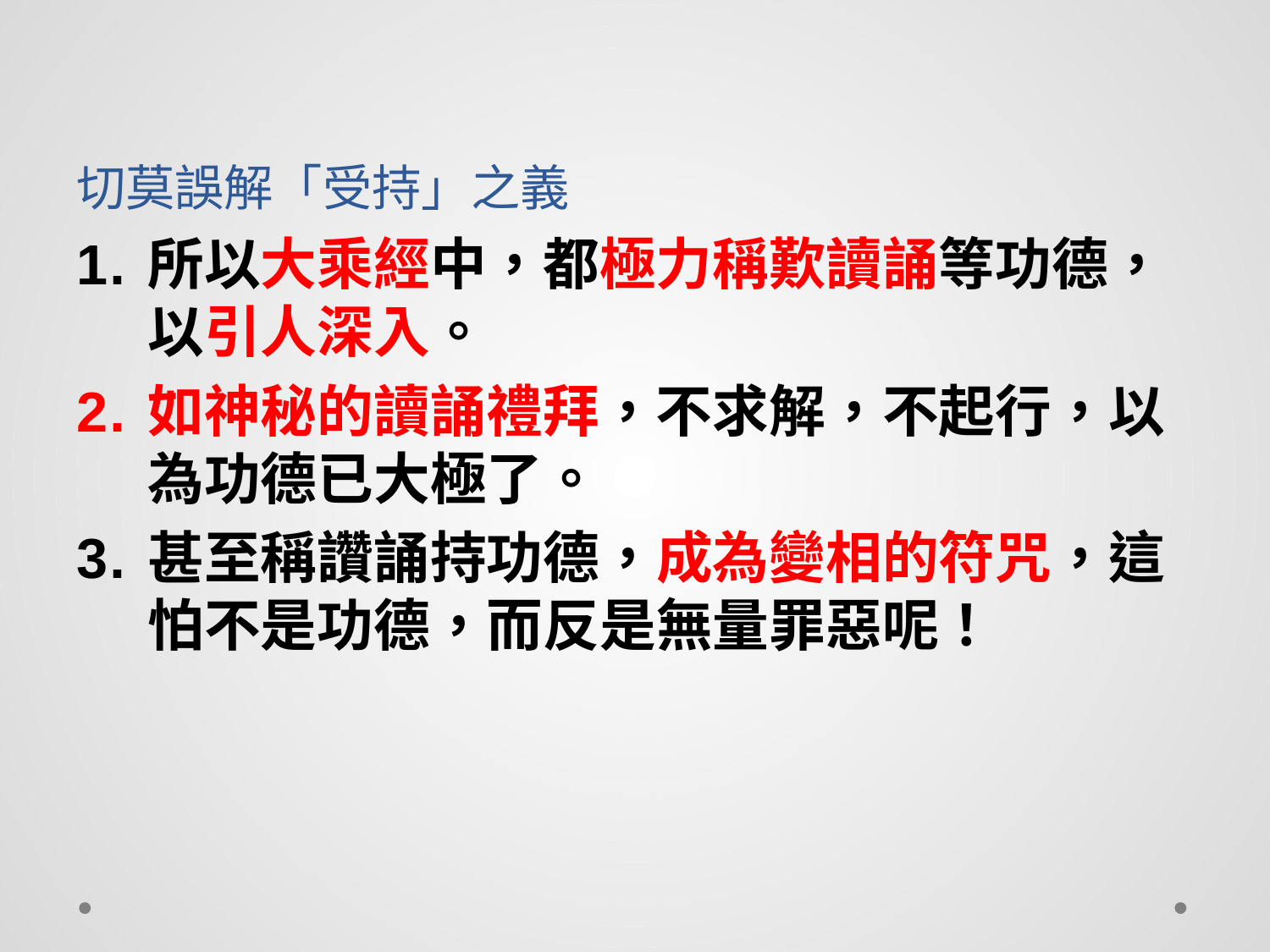

# 切莫誤解「受持」之義
所以大乘經中，都極力稱歎讀誦等功德，以引人深入。
如神秘的讀誦禮拜，不求解，不起行，以為功德已大極了。
甚至稱讚誦持功德，成為變相的符咒，這怕不是功德，而反是無量罪惡呢！